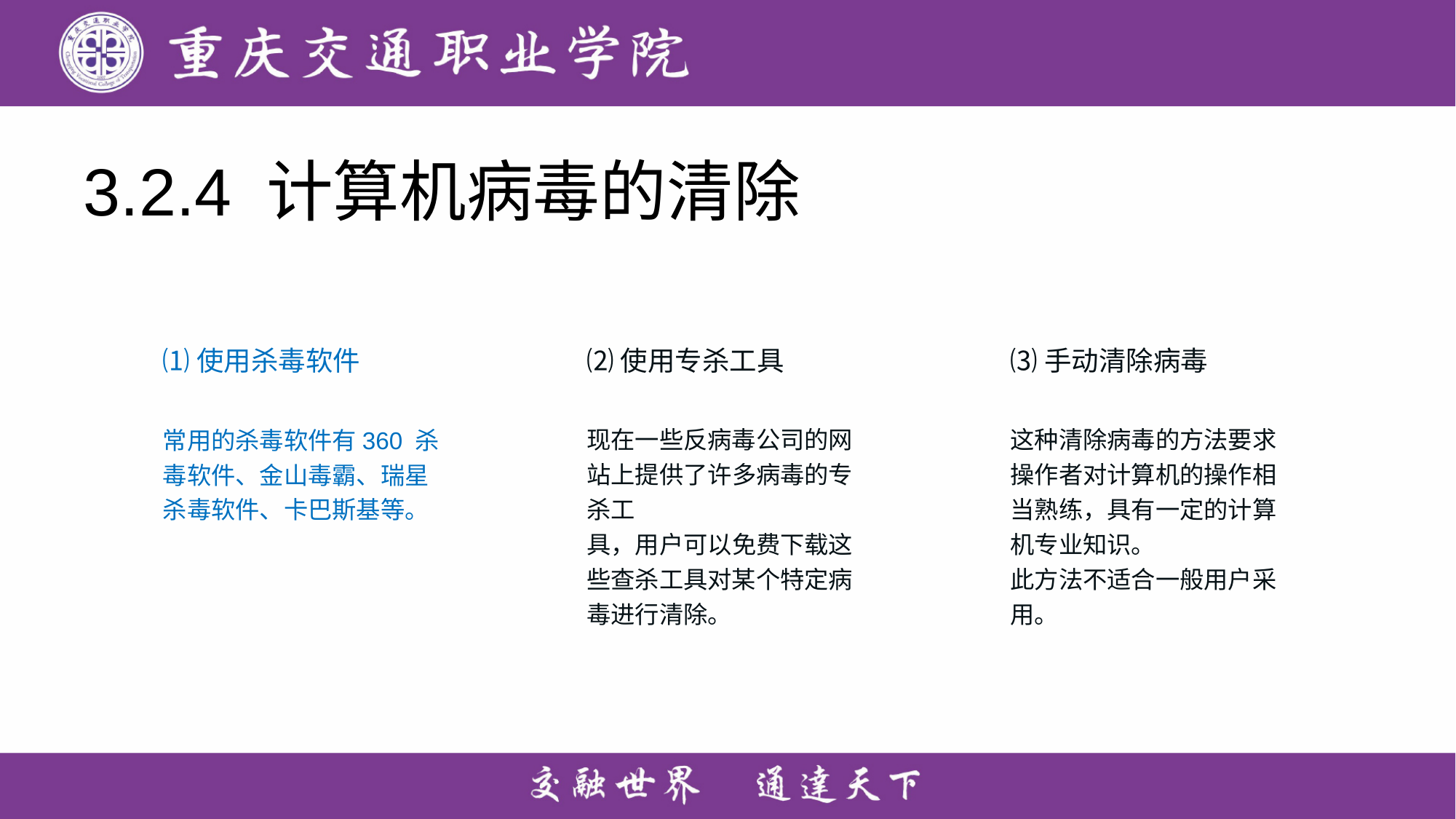

# 3.2.4 计算机病毒的清除
⑴使用杀毒软件
⑵使用专杀工具
⑶手动清除病毒
常用的杀毒软件有360 杀毒软件、金山毒霸、瑞星杀毒软件、卡巴斯基等。
现在一些反病毒公司的网站上提供了许多病毒的专杀工
具，用户可以免费下载这些查杀工具对某个特定病毒进行清除。
这种清除病毒的方法要求操作者对计算机的操作相当熟练，具有一定的计算机专业知识。
此方法不适合一般用户采用。